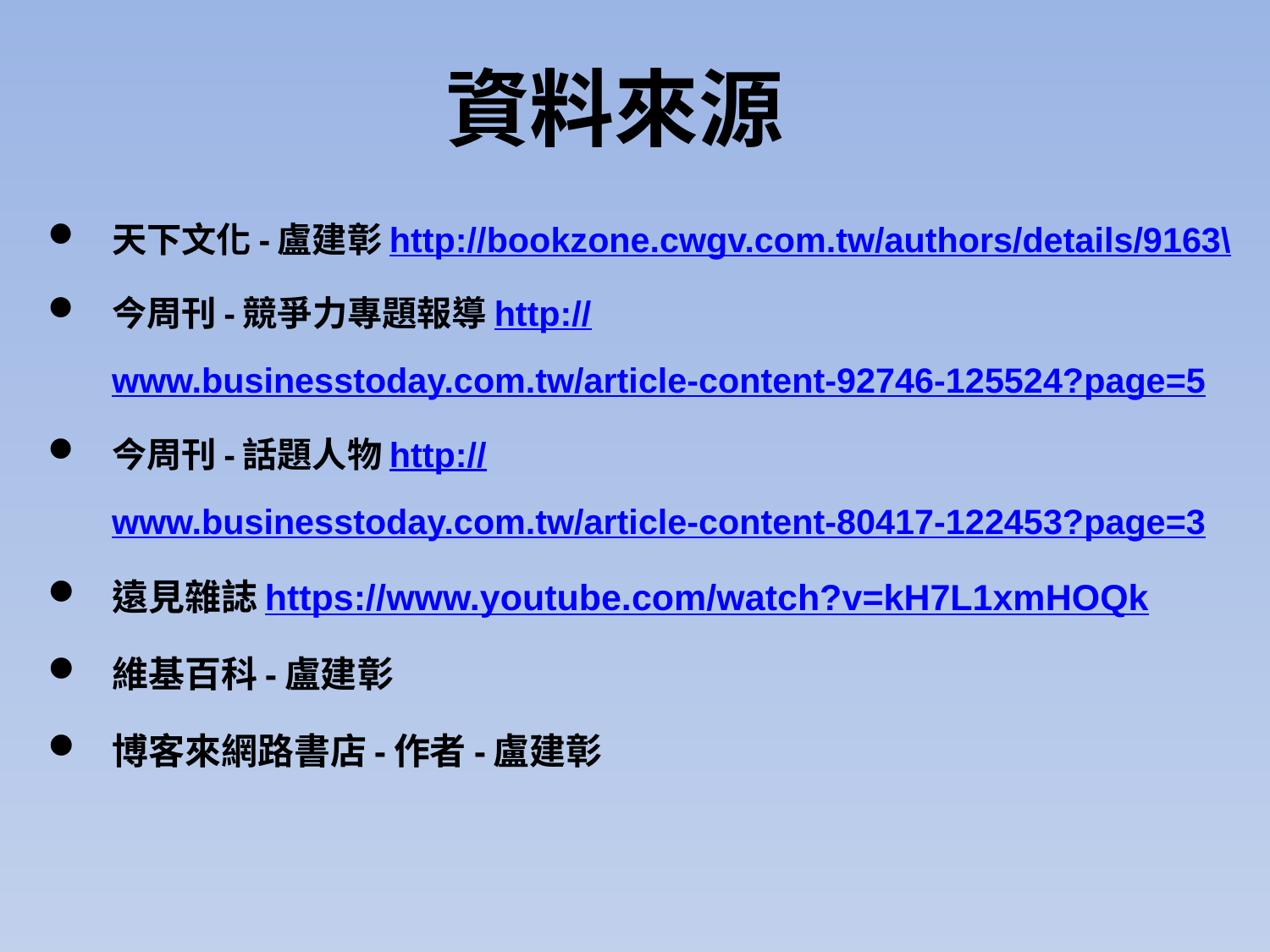

# 資料來源
天下文化-盧建彰http://bookzone.cwgv.com.tw/authors/details/9163\
今周刊-競爭力專題報導http://www.businesstoday.com.tw/article-content-92746-125524?page=5
今周刊-話題人物http://www.businesstoday.com.tw/article-content-80417-122453?page=3
遠見雜誌https://www.youtube.com/watch?v=kH7L1xmHOQk
維基百科-盧建彰
博客來網路書店-作者-盧建彰